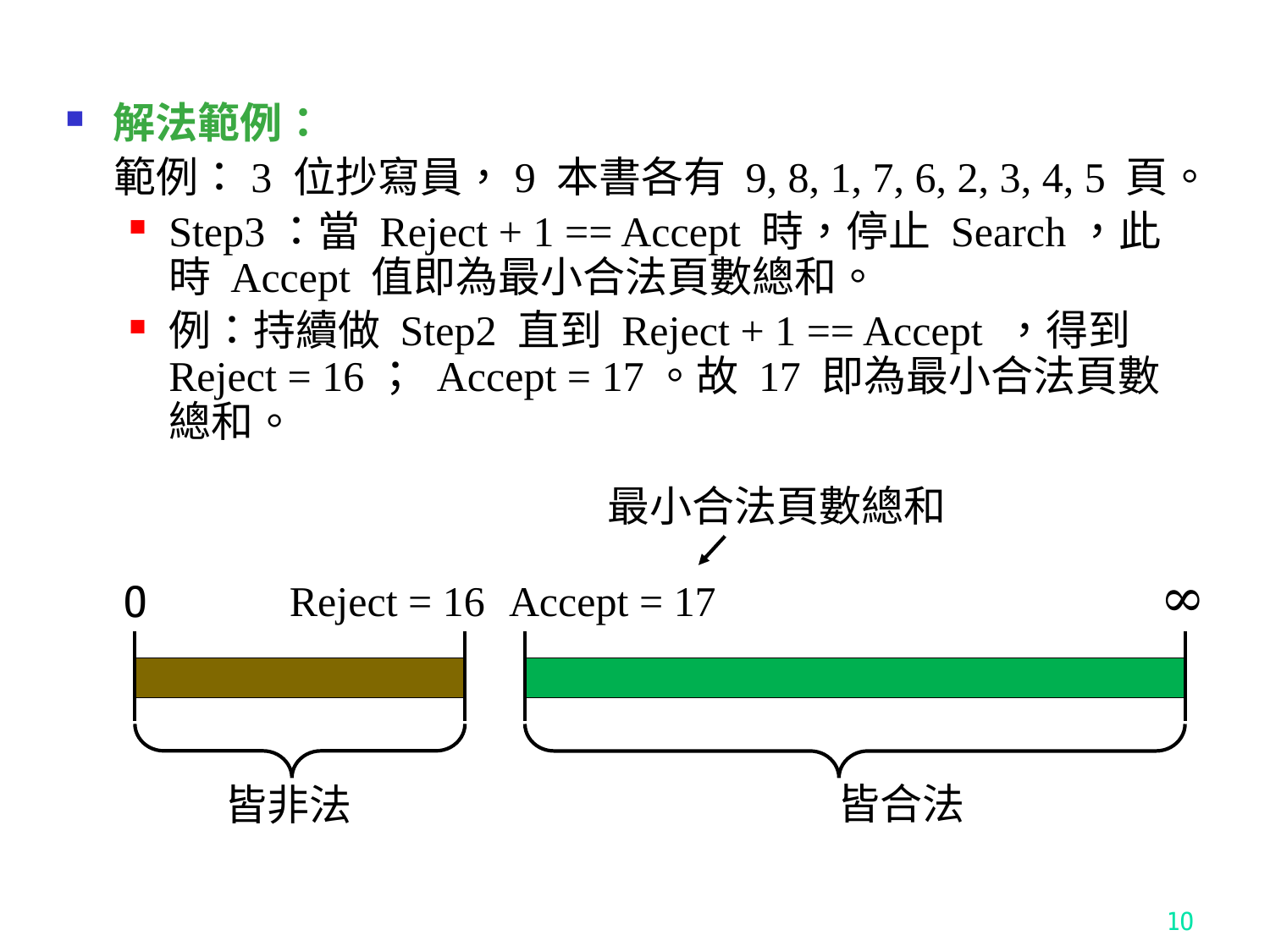

解法範例：
    範例：3 位抄寫員，9 本書各有 9, 8, 1, 7, 6, 2, 3, 4, 5 頁。
Step3：當 Reject + 1 == Accept 時，停止 Search，此時 Accept 值即為最小合法頁數總和。
例：持續做 Step2 直到 Reject + 1 == Accept ，得到 Reject = 16； Accept = 17。故 17 即為最小合法頁數總和。

最小合法頁數總和

∞
Reject = 16
0

皆合法
皆非法
Accept = 17
10